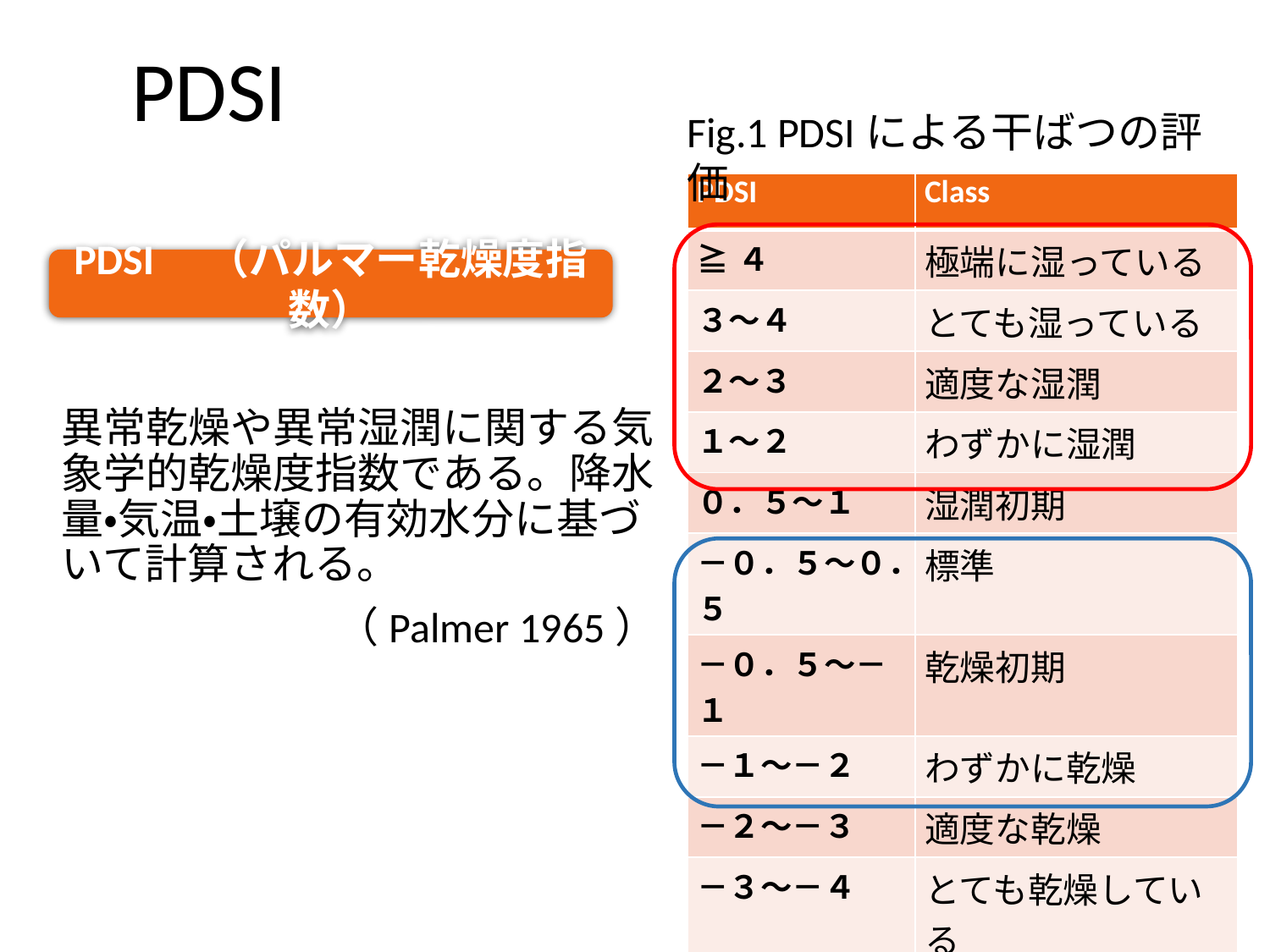

# PDSI
Fig.1 PDSIによる干ばつの評価
| PDSI | Class |
| --- | --- |
| ≧４ | 極端に湿っている |
| ３～４ | とても湿っている |
| ２～３ | 適度な湿潤 |
| １～２ | わずかに湿潤 |
| ０．５～１ | 湿潤初期 |
| －０．５～０．５ | 標準 |
| －０．５～－１ | 乾燥初期 |
| －１～－２ | わずかに乾燥 |
| －２～－３ | 適度な乾燥 |
| －３～－４ | とても乾燥している |
| ≦－４ | 極端に乾燥している |

異常乾燥や異常湿潤に関する気象学的乾燥度指数である。降水量・気温・土壌の有効水分に基づいて計算される。
（Palmer 1965）

PDSI　（パルマー乾燥度指数）

41